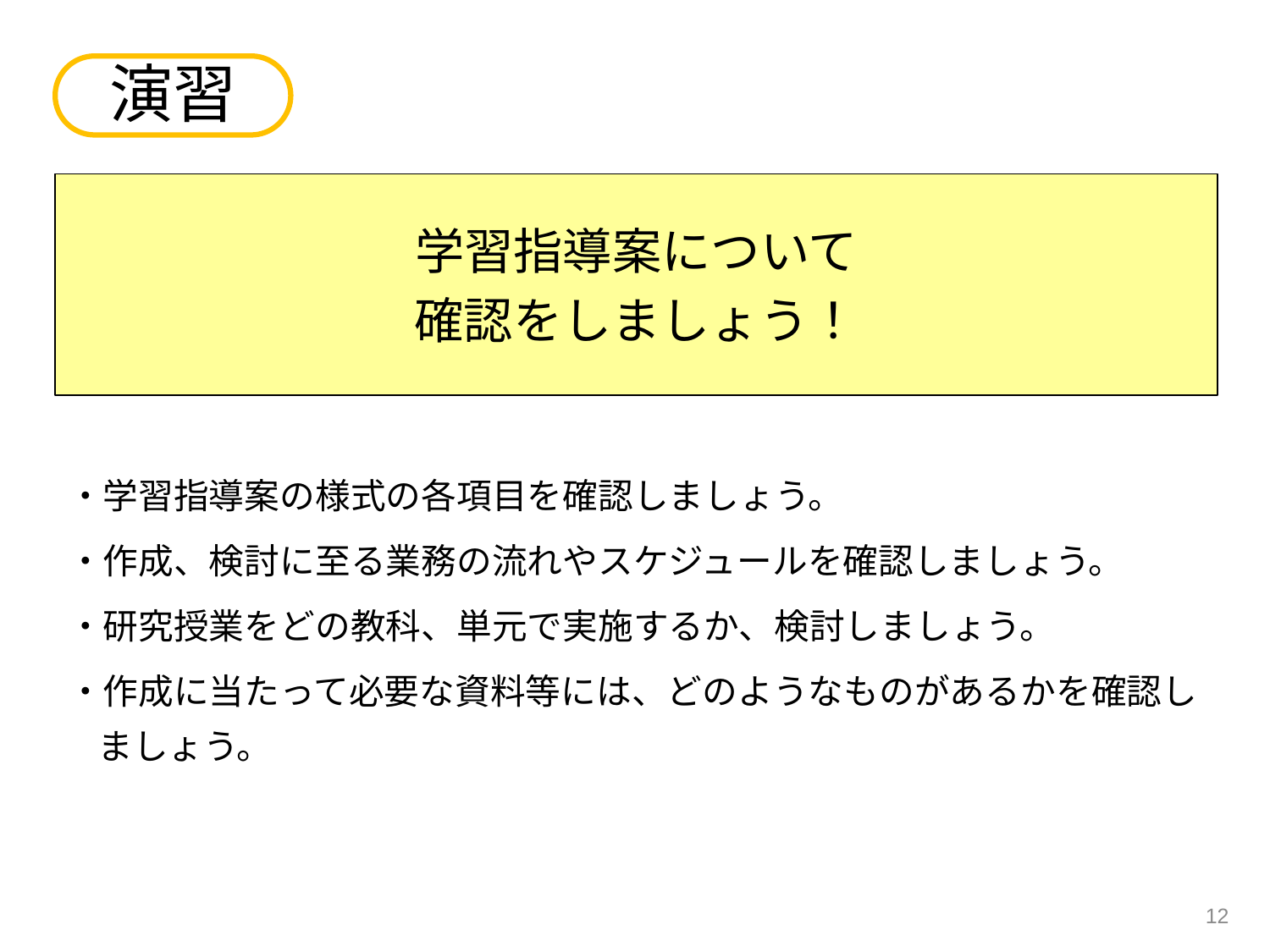

演習

学習指導案について
確認をしましょう！
・学習指導案の様式の各項目を確認しましょう。
・作成、検討に至る業務の流れやスケジュールを確認しましょう。
・研究授業をどの教科、単元で実施するか、検討しましょう。
・作成に当たって必要な資料等には、どのようなものがあるかを確認しましょう。
12